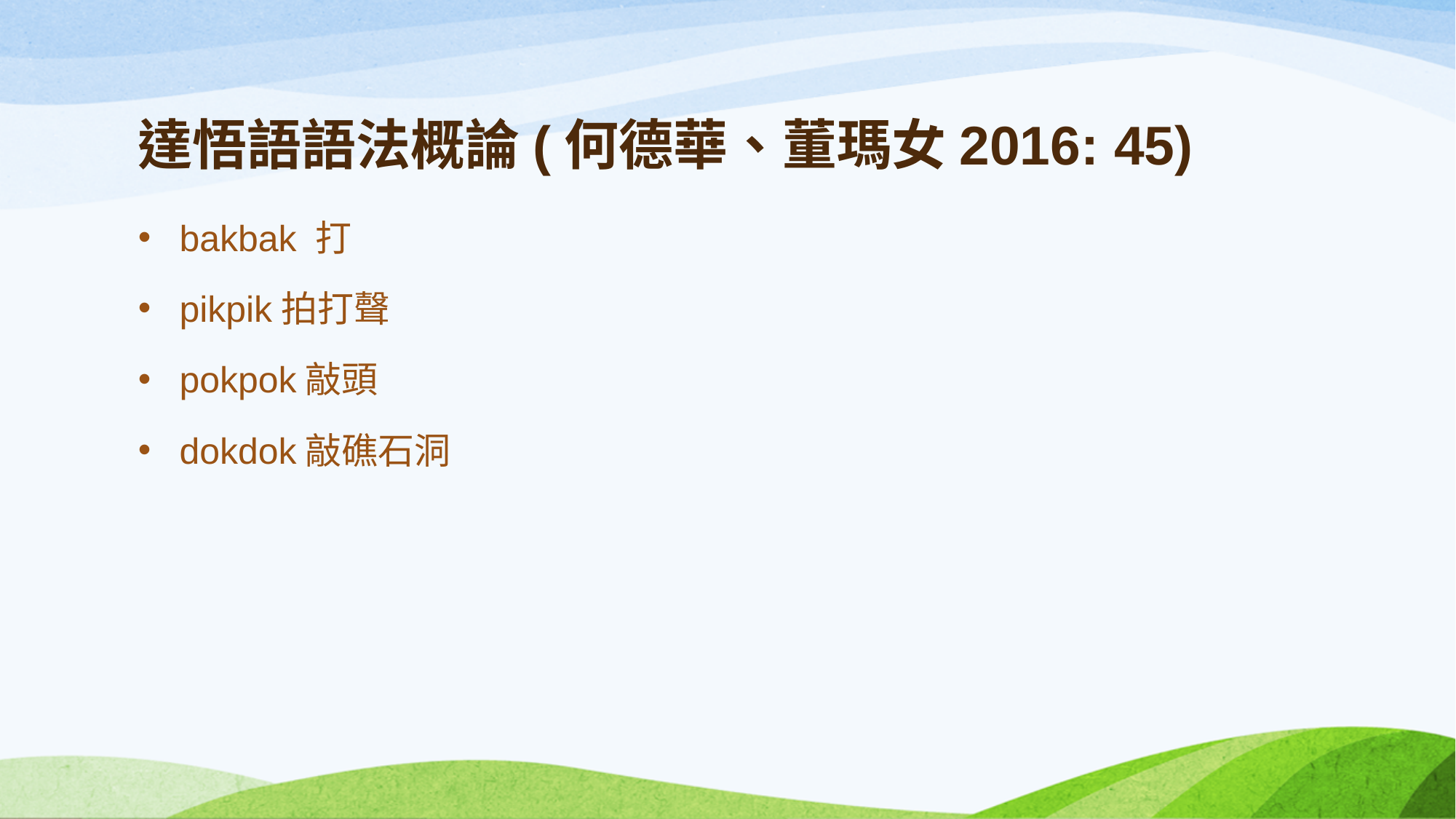

# 達悟語語法概論(何德華、董瑪女2016: 45)
bakbak 打
pikpik拍打聲
pokpok敲頭
dokdok敲礁石洞